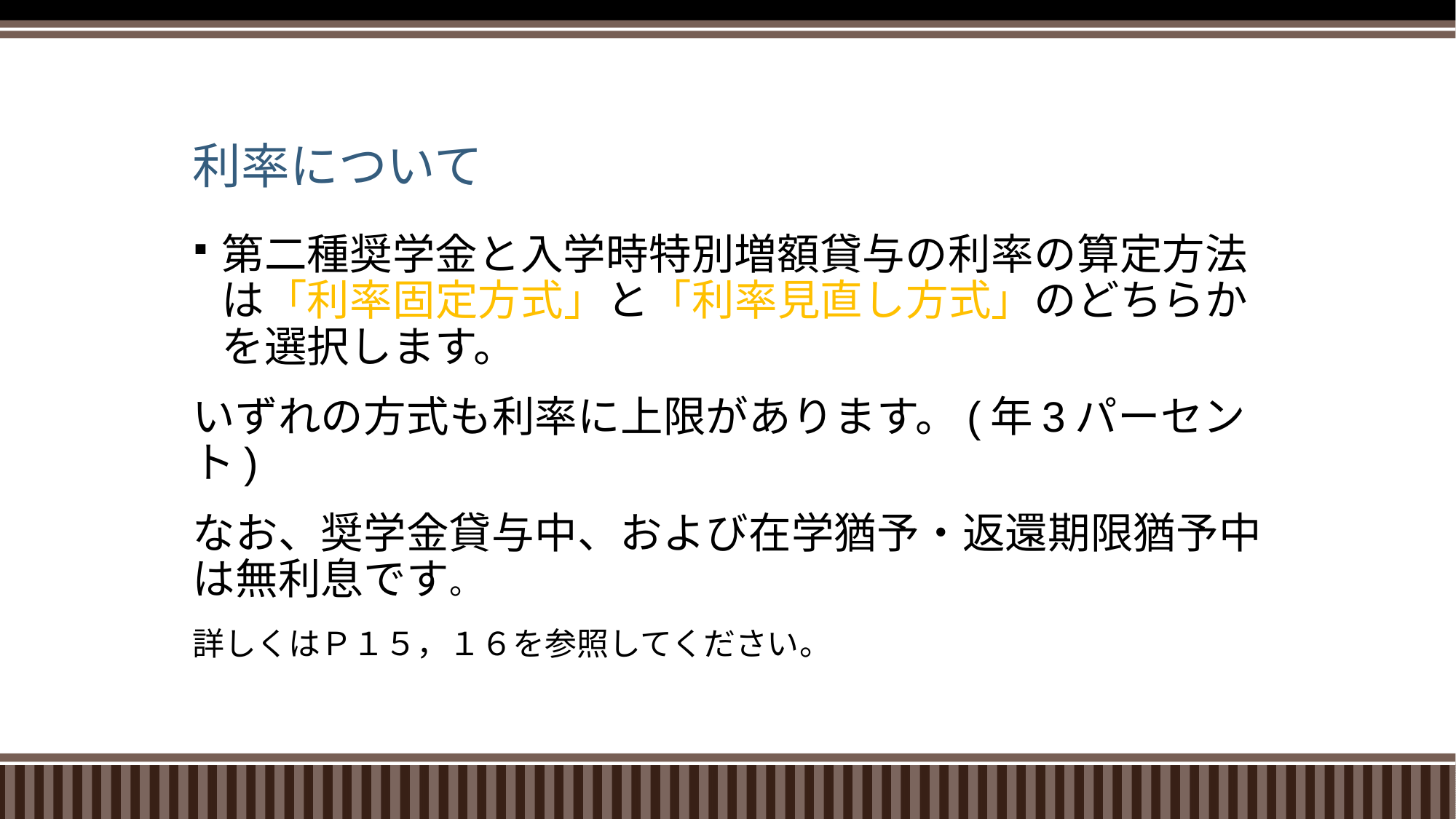

# 利率について
第二種奨学金と入学時特別増額貸与の利率の算定方法は「利率固定方式」と「利率見直し方式」のどちらかを選択します。
いずれの方式も利率に上限があります。(年3パーセント)
なお、奨学金貸与中、および在学猶予・返還期限猶予中は無利息です。
詳しくはＰ１５，１６を参照してください。